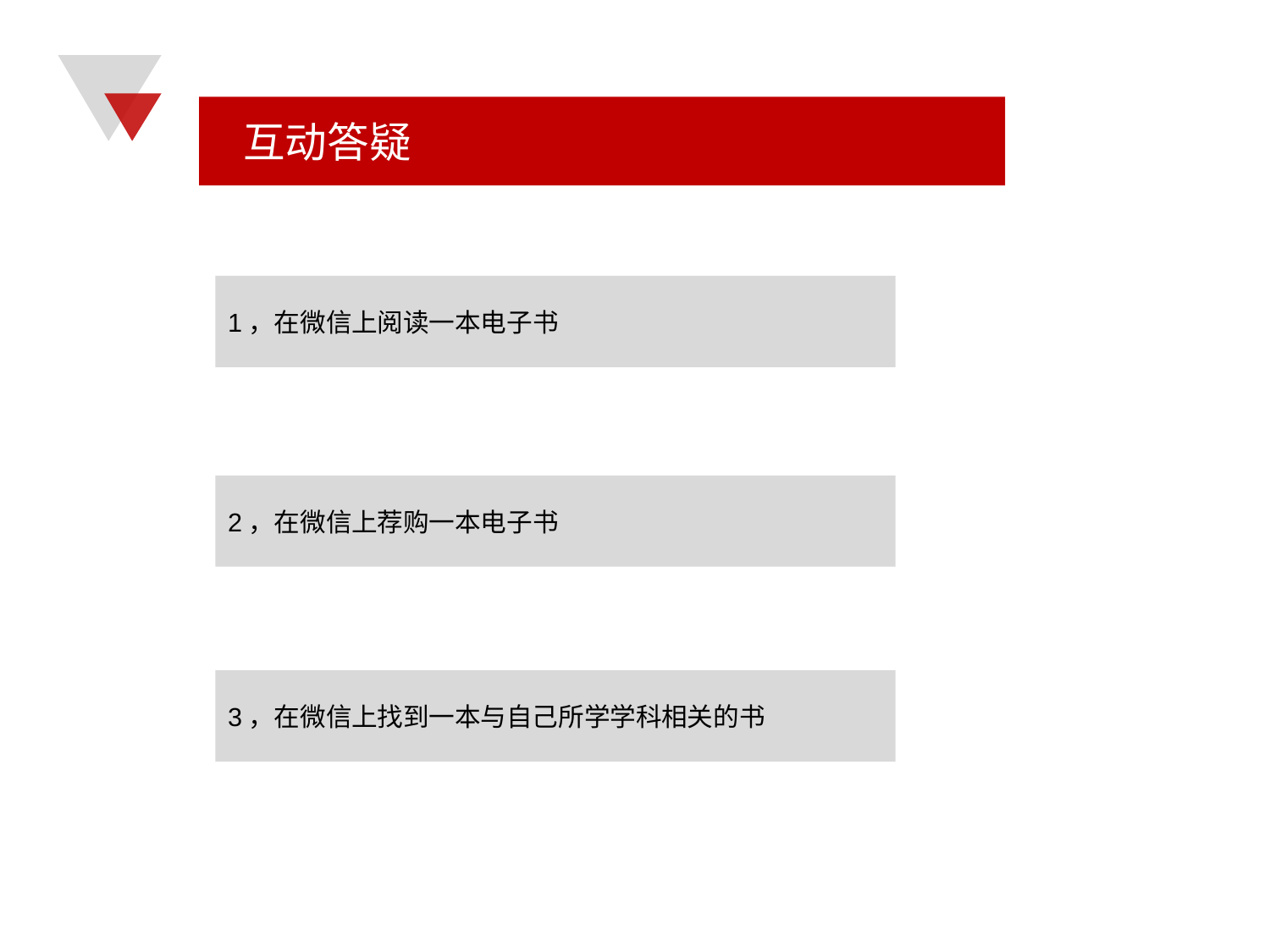

互动答疑
1，在微信上阅读一本电子书
2，在微信上荐购一本电子书
3，在微信上找到一本与自己所学学科相关的书